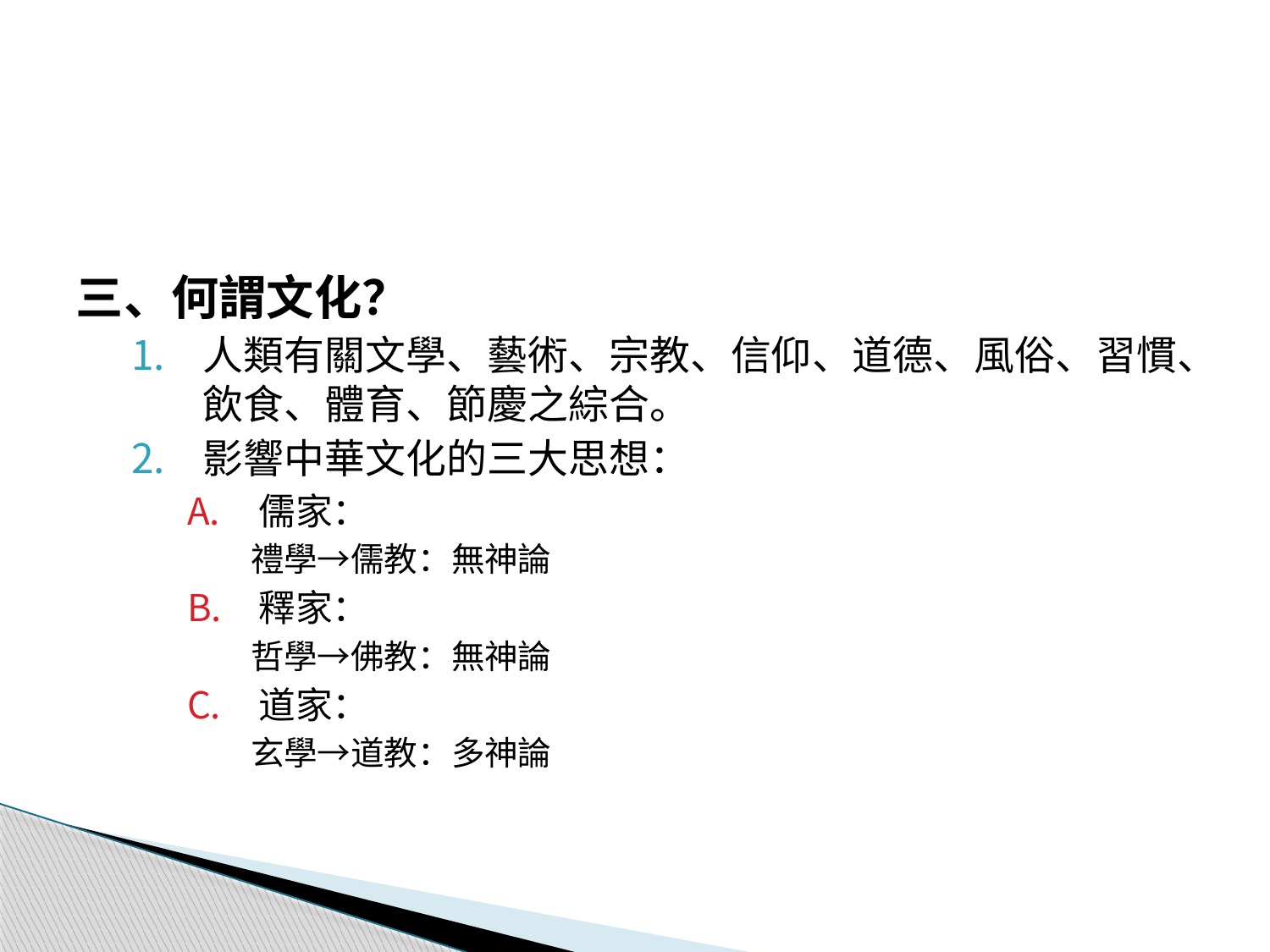

#
三、何謂文化？
人類有關文學、藝術、宗教、信仰、道德、風俗、習慣、飲食、體育、節慶之綜合。
影響中華文化的三大思想：
儒家：
禮學→儒教：無神論
釋家：
哲學→佛教：無神論
道家：
玄學→道教：多神論